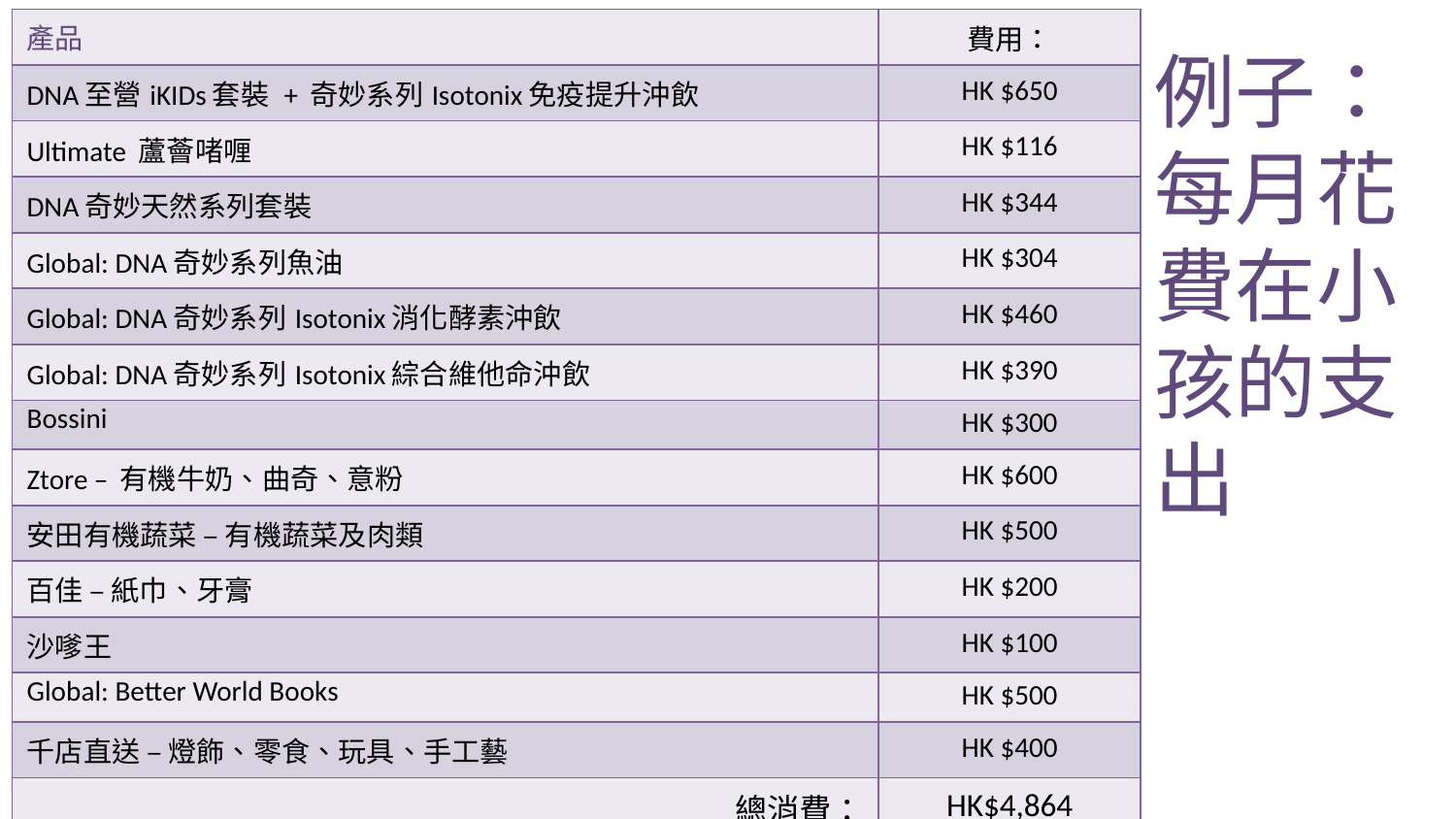

| 產品 | 費用： |
| --- | --- |
| DNA至營iKIDs套裝 + 奇妙系列Isotonix免疫提升沖飲 | HK $650 |
| Ultimate 蘆薈啫喱 | HK $116 |
| DNA奇妙天然系列套裝 | HK $344 |
| Global: DNA奇妙系列魚油 | HK $304 |
| Global: DNA奇妙系列Isotonix消化酵素沖飲 | HK $460 |
| Global: DNA奇妙系列Isotonix綜合維他命沖飲 | HK $390 |
| Bossini | HK $300 |
| Ztore – 有機牛奶、曲奇、意粉 | HK $600 |
| 安田有機蔬菜 – 有機蔬菜及肉類 | HK $500 |
| 百佳 – 紙巾、牙膏 | HK $200 |
| 沙嗲王 | HK $100 |
| Global: Better World Books | HK $500 |
| 千店直送 – 燈飾、零食、玩具、手工藝 | HK $400 |
| 總消費： | HK$4,864 |
| 額外開支：沙田電業 – 冷氣機、Apple – iPad、星辰旅遊 | HK $15,388 |
例子：每月花費在小孩的支出